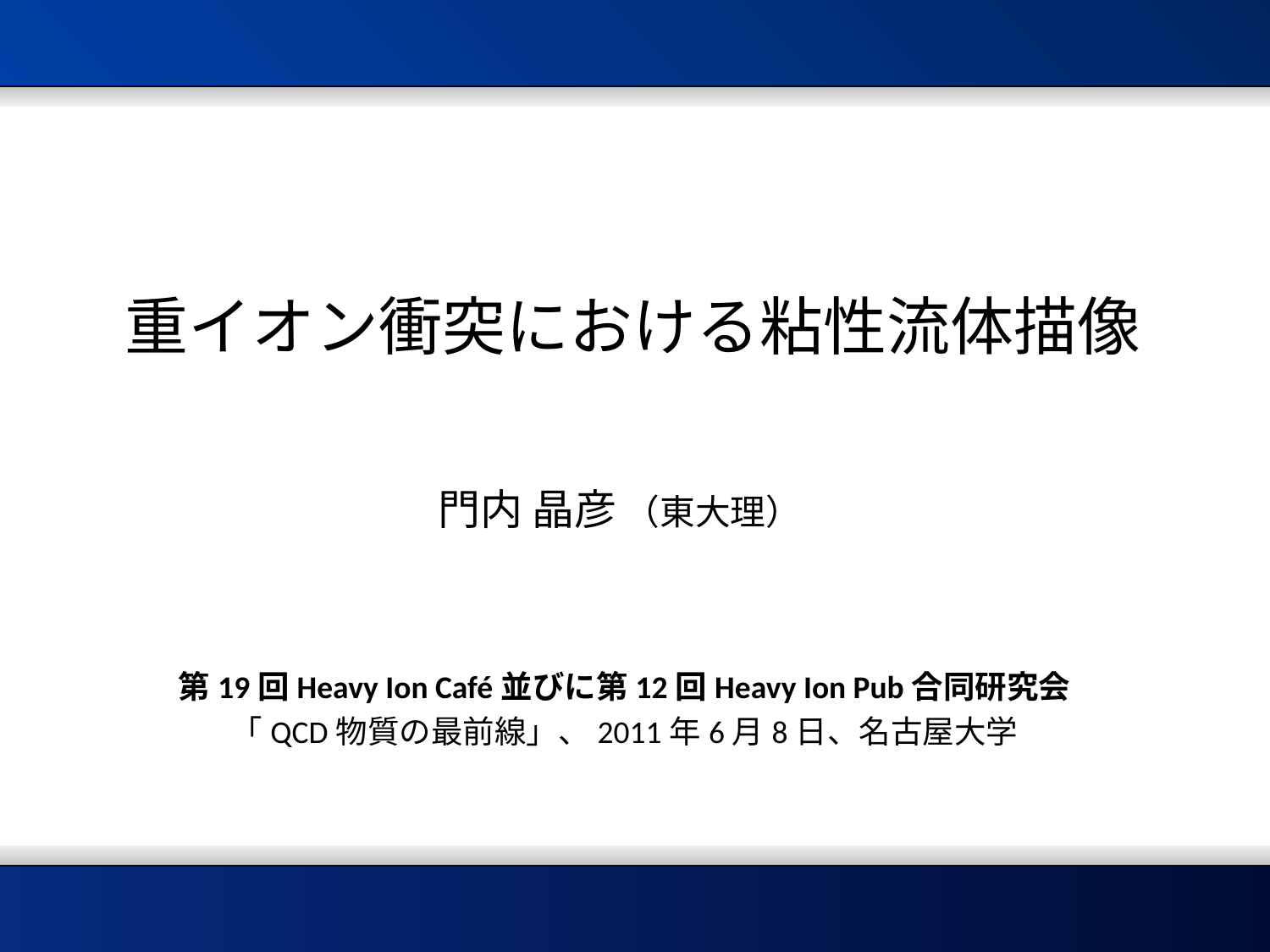

# 重イオン衝突における粘性流体描像
門内 晶彦 （東大理）
第19回Heavy Ion Café並びに第12回Heavy Ion Pub合同研究会
「QCD物質の最前線」、2011年6月8日、名古屋大学